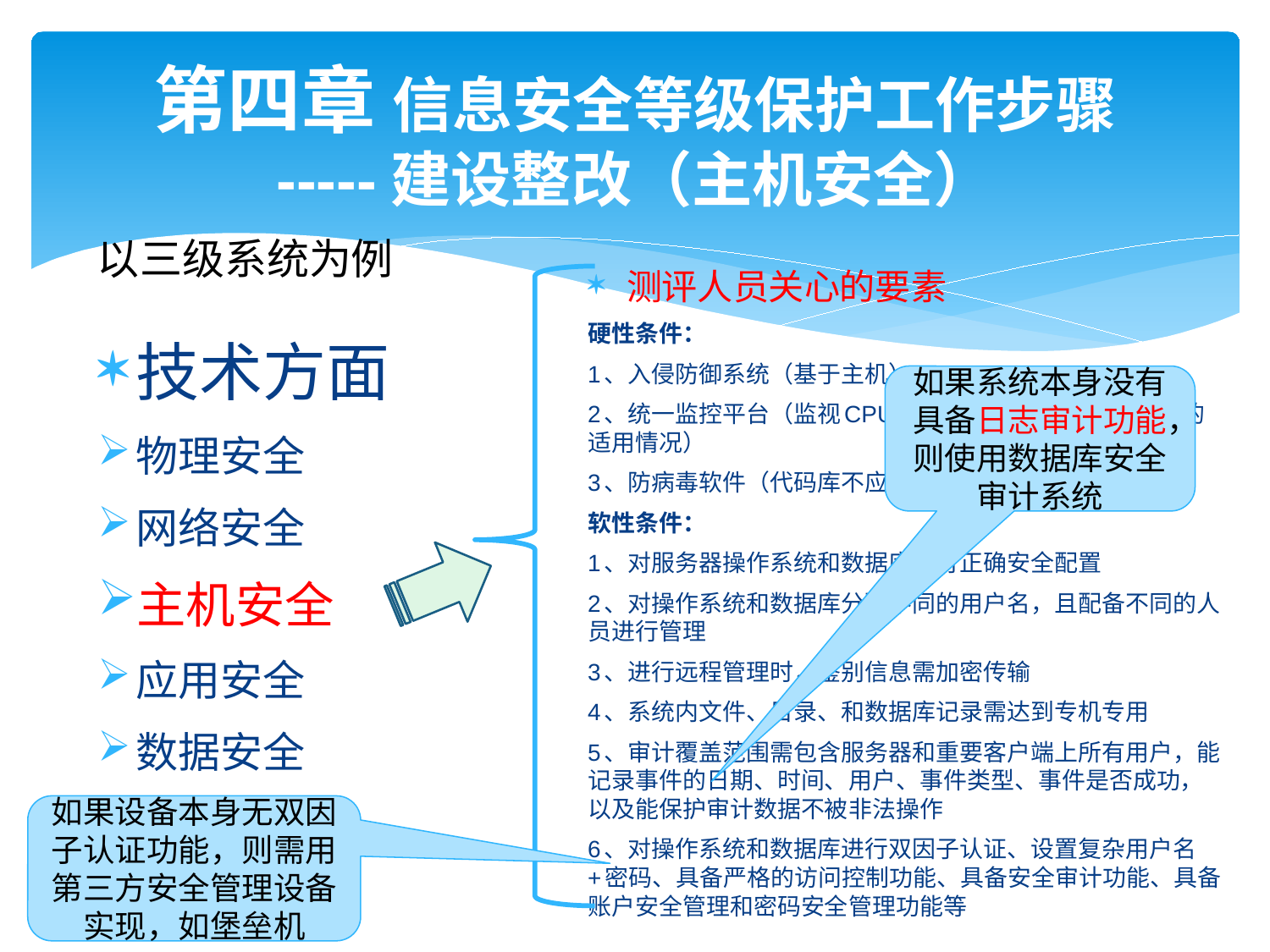

# 第四章 信息安全等级保护工作步骤 -----建设整改（主机安全）
以三级系统为例
测评人员关心的要素
硬性条件：
1、入侵防御系统（基于主机）
2、统一监控平台（监视CPU、硬盘、内存、网络等资源的适用情况）
3、防病毒软件（代码库不应等同于网络版）
软性条件：
1、对服务器操作系统和数据库进行正确安全配置
2、对操作系统和数据库分配不同的用户名，且配备不同的人员进行管理
3、进行远程管理时，鉴别信息需加密传输
4、系统内文件、目录、和数据库记录需达到专机专用
5、审计覆盖范围需包含服务器和重要客户端上所有用户，能记录事件的日期、时间、用户、事件类型、事件是否成功，以及能保护审计数据不被非法操作
6、对操作系统和数据库进行双因子认证、设置复杂用户名+密码、具备严格的访问控制功能、具备安全审计功能、具备账户安全管理和密码安全管理功能等

技术方面
物理安全
网络安全
主机安全
应用安全
数据安全
如果系统本身没有具备日志审计功能，则使用数据库安全审计系统

如果设备本身无双因子认证功能，则需用第三方安全管理设备实现，如堡垒机